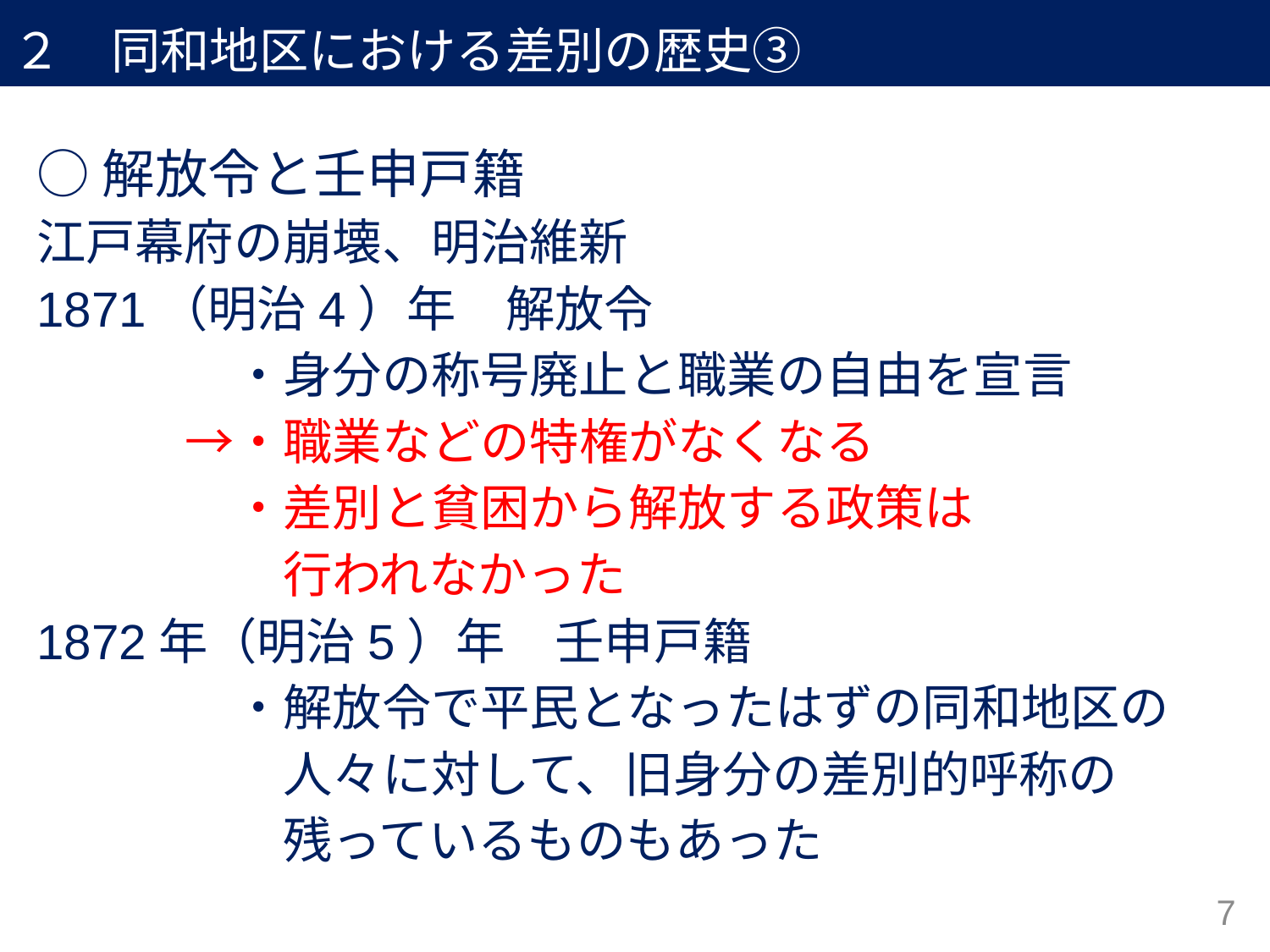

２　同和地区における差別の歴史③

○解放令と壬申戸籍
江戸幕府の崩壊、明治維新
1871（明治4）年　解放令
　　　　・身分の称号廃止と職業の自由を宣言
　　　→・職業などの特権がなくなる
　　　　・差別と貧困から解放する政策は
　　　　　行われなかった
1872年（明治5）年　壬申戸籍
　　　　・解放令で平民となったはずの同和地区の
　　　　　人々に対して、旧身分の差別的呼称の
　　　　　残っているものもあった
7